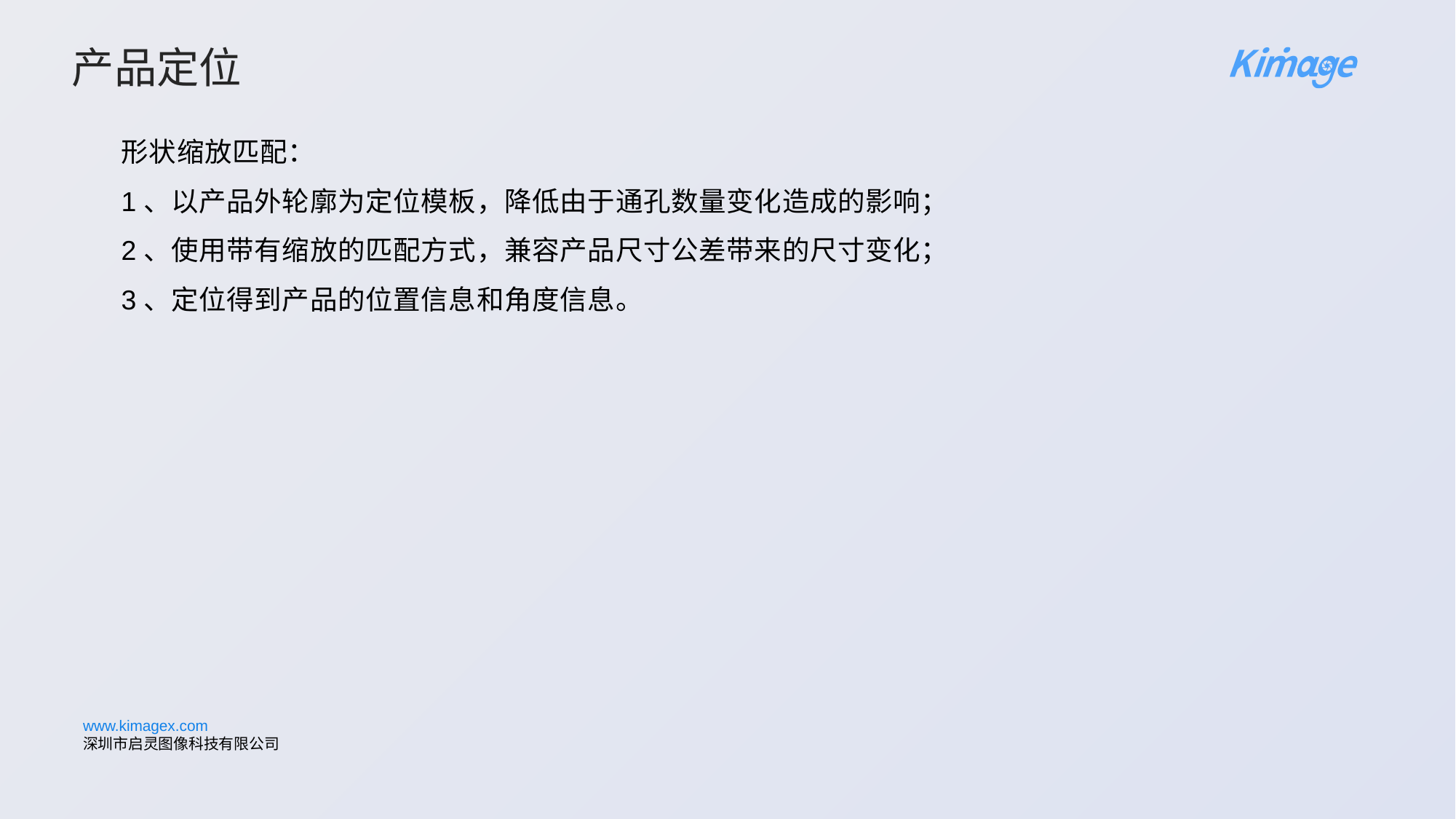

产品定位
形状缩放匹配：
1、以产品外轮廓为定位模板，降低由于通孔数量变化造成的影响；
2、使用带有缩放的匹配方式，兼容产品尺寸公差带来的尺寸变化；
3、定位得到产品的位置信息和角度信息。